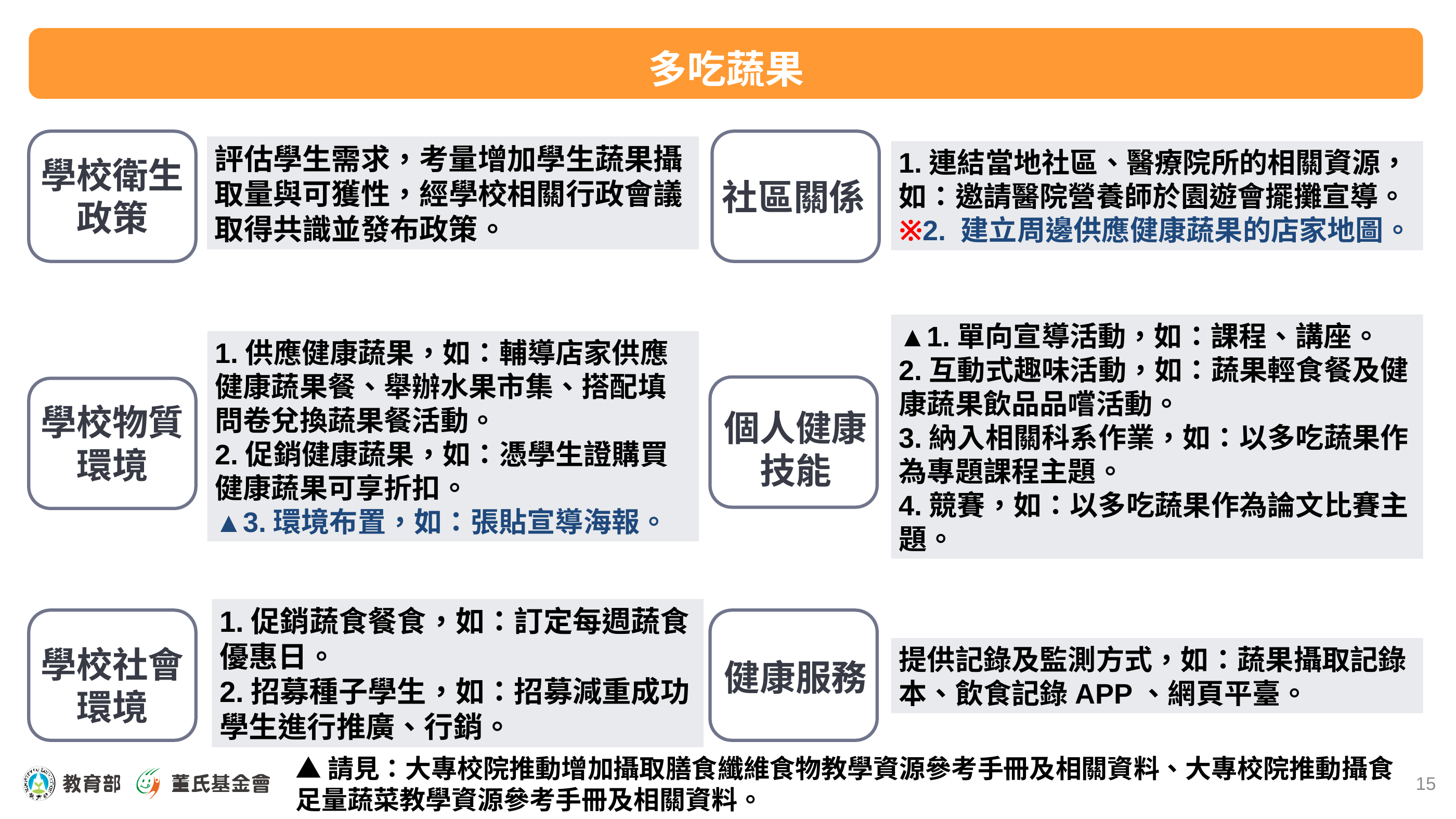

多吃蔬果

學校衛生政策

學校物質環境

學校社會環境

社區關係

個人健康技能

健康服務
評估學生需求，考量增加學生蔬果攝取量與可獲性，經學校相關行政會議取得共識並發布政策。
1.連結當地社區、醫療院所的相關資源，如：邀請醫院營養師於園遊會擺攤宣導。
※2. 建立周邊供應健康蔬果的店家地圖。
▲1.單向宣導活動，如：課程、講座。
2.互動式趣味活動，如：蔬果輕食餐及健康蔬果飲品品嚐活動。
3.納入相關科系作業，如：以多吃蔬果作為專題課程主題。
4.競賽，如：以多吃蔬果作為論文比賽主題。
1.供應健康蔬果，如：輔導店家供應健康蔬果餐、舉辦水果市集、搭配填問卷兌換蔬果餐活動。
2.促銷健康蔬果，如：憑學生證購買健康蔬果可享折扣。
▲3.環境布置，如：張貼宣導海報。
1.促銷蔬食餐食，如：訂定每週蔬食優惠日。
2.招募種子學生，如：招募減重成功學生進行推廣、行銷。
提供記錄及監測方式，如：蔬果攝取記錄本、飲食記錄APP、網頁平臺。
▲請見：大專校院推動增加攝取膳食纖維食物教學資源參考手冊及相關資料、大專校院推動攝食足量蔬菜教學資源參考手冊及相關資料。
15